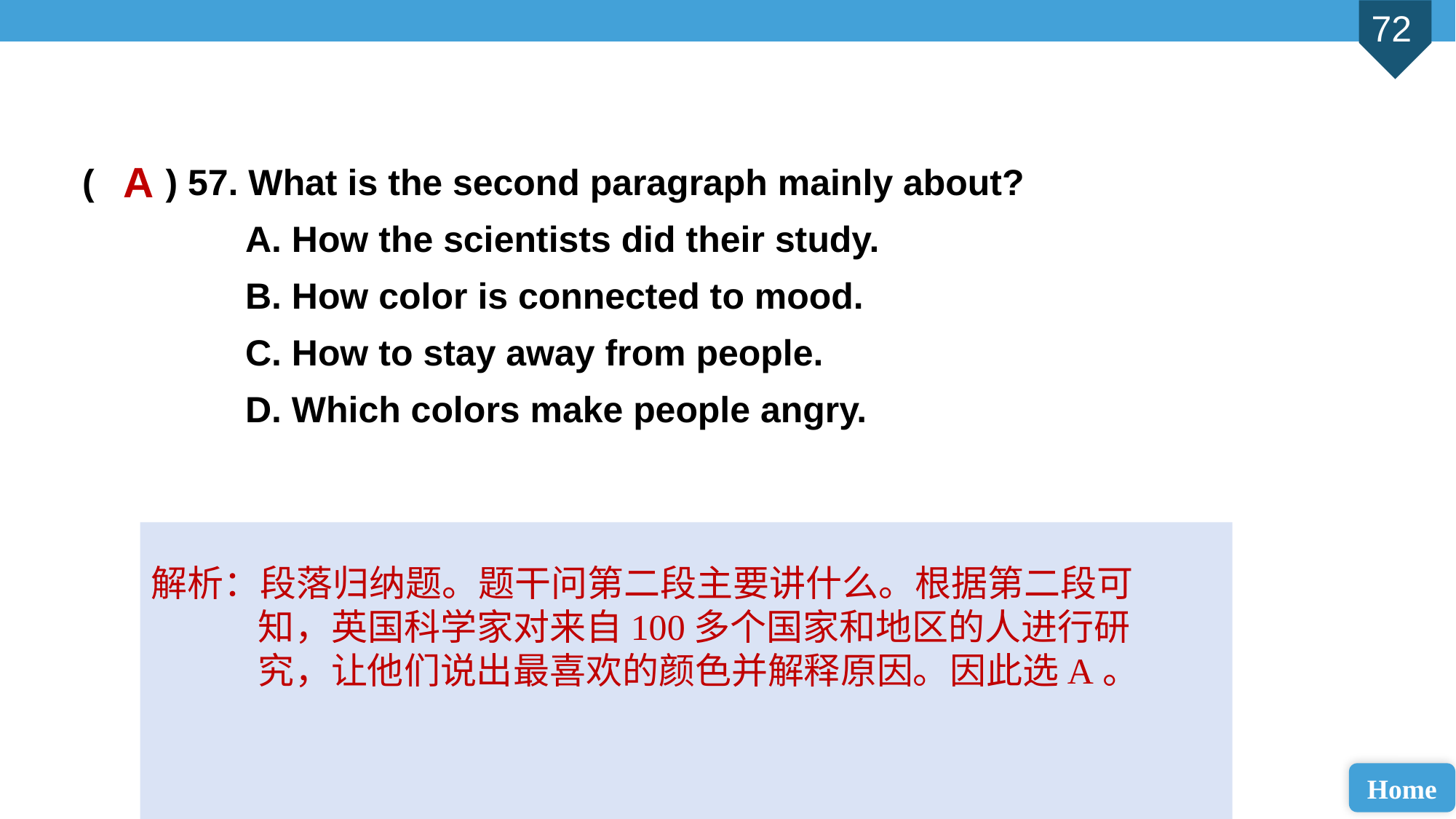

(       ) 57. What is the second paragraph mainly about?
                A. How the scientists did their study.
                B. How color is connected to mood.
                C. How to stay away from people.
                D. Which colors make people angry.
A

解析：段落归纳题。题干问第二段主要讲什么。根据第二段可知，英国科学家对来自100多个国家和地区的人进行研究，让他们说出最喜欢的颜色并解释原因。因此选A。